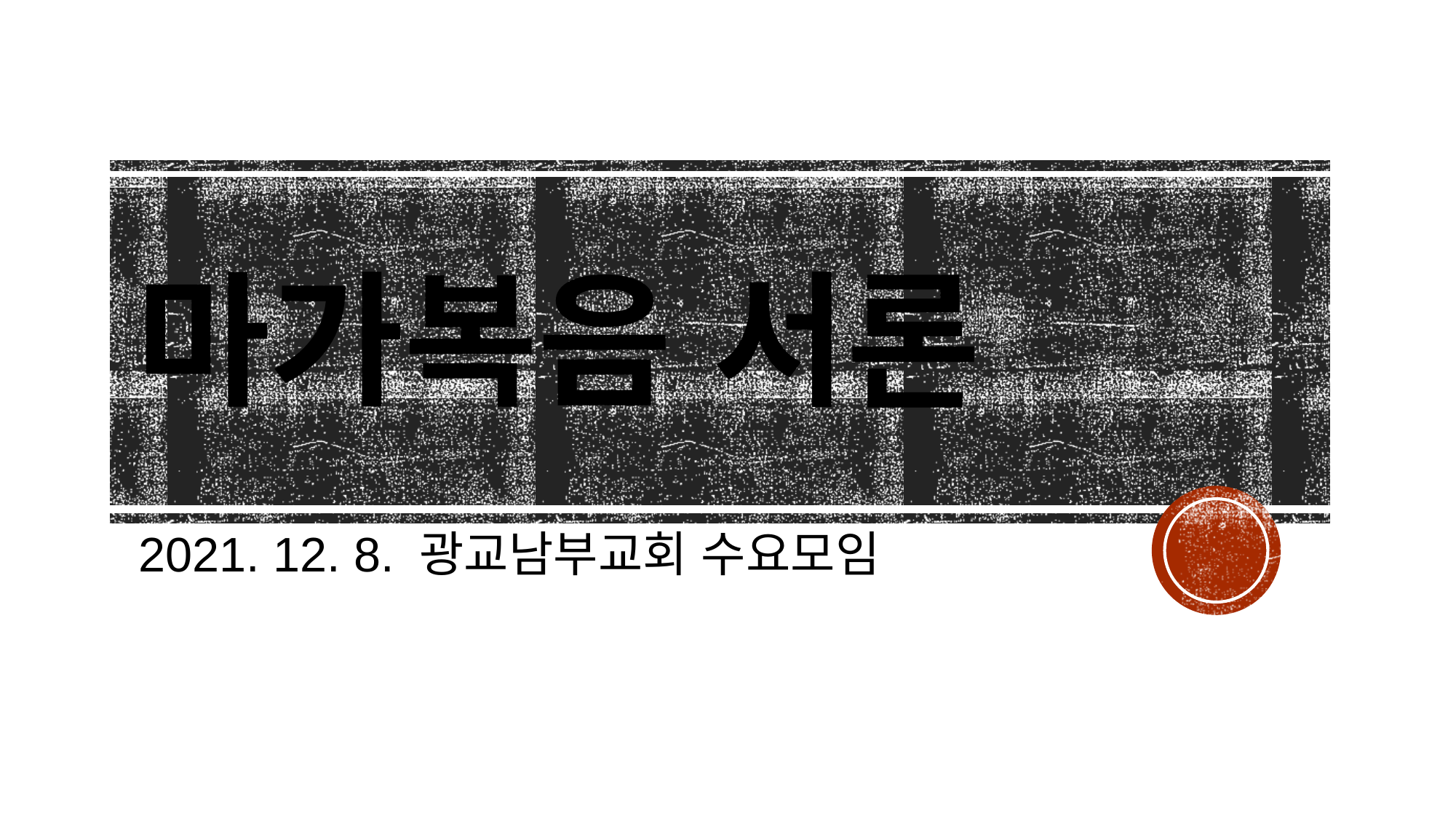

# 마가복음 서론
2021. 12. 8. 광교남부교회 수요모임